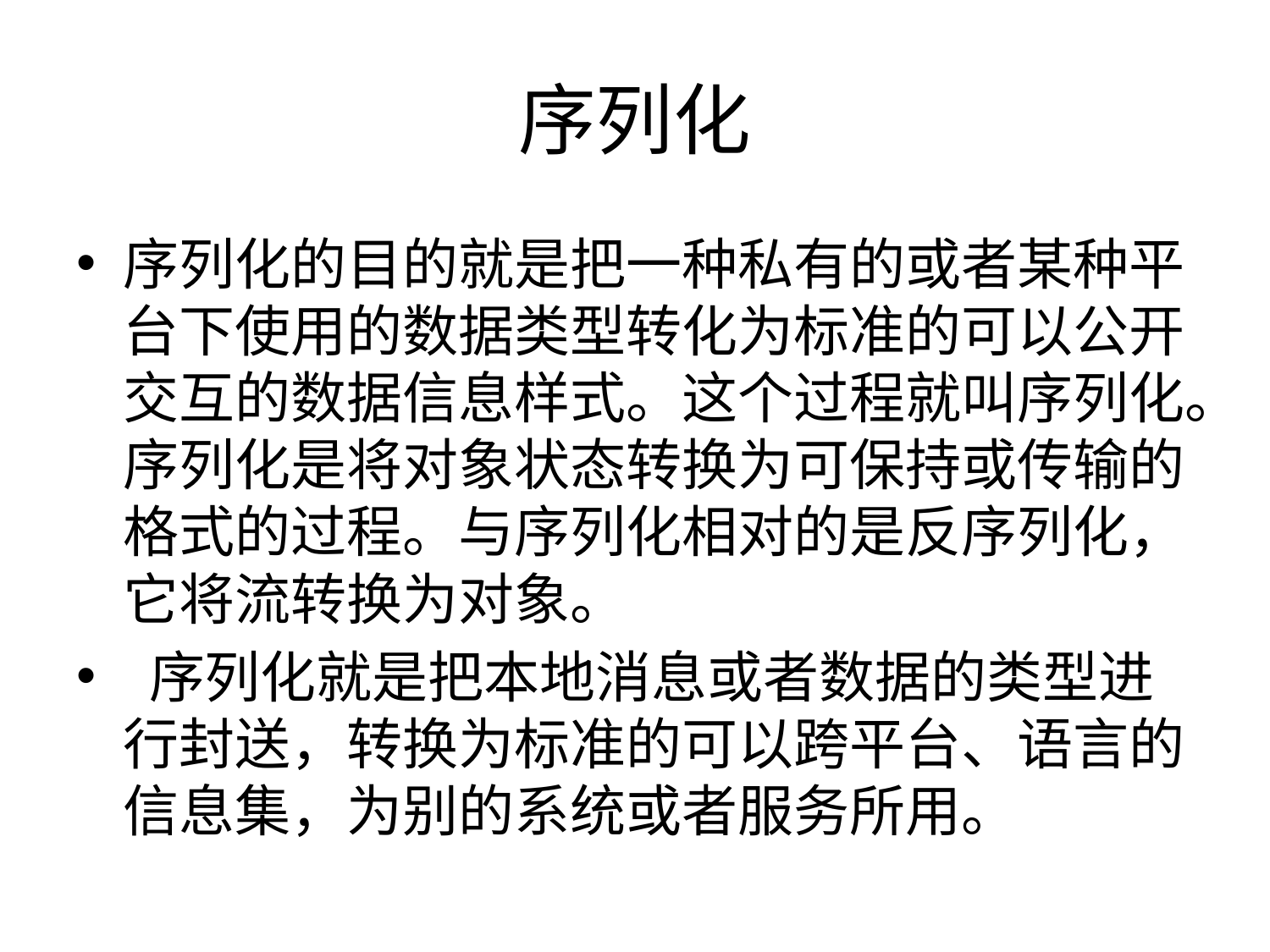

# 序列化
序列化的目的就是把一种私有的或者某种平台下使用的数据类型转化为标准的可以公开交互的数据信息样式。这个过程就叫序列化。序列化是将对象状态转换为可保持或传输的格式的过程。与序列化相对的是反序列化，它将流转换为对象。
 序列化就是把本地消息或者数据的类型进行封送，转换为标准的可以跨平台、语言的信息集，为别的系统或者服务所用。